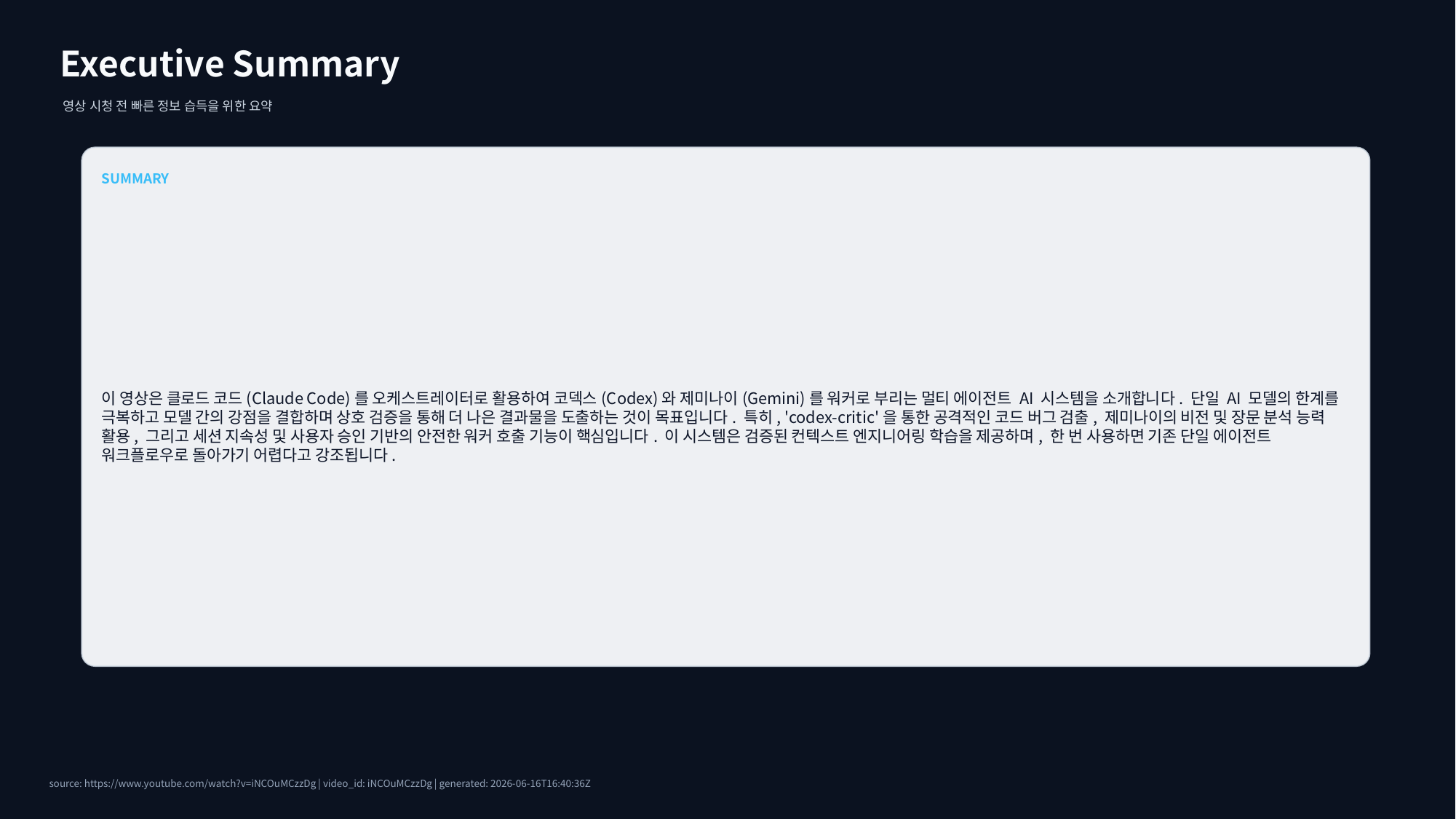

Executive Summary
영상 시청 전 빠른 정보 습득을 위한 요약

SUMMARY
이 영상은 클로드 코드(Claude Code)를 오케스트레이터로 활용하여 코덱스(Codex)와 제미나이(Gemini)를 워커로 부리는 멀티 에이전트 AI 시스템을 소개합니다. 단일 AI 모델의 한계를 극복하고 모델 간의 강점을 결합하며 상호 검증을 통해 더 나은 결과물을 도출하는 것이 목표입니다. 특히, 'codex-critic'을 통한 공격적인 코드 버그 검출, 제미나이의 비전 및 장문 분석 능력 활용, 그리고 세션 지속성 및 사용자 승인 기반의 안전한 워커 호출 기능이 핵심입니다. 이 시스템은 검증된 컨텍스트 엔지니어링 학습을 제공하며, 한 번 사용하면 기존 단일 에이전트 워크플로우로 돌아가기 어렵다고 강조됩니다.
source: https://www.youtube.com/watch?v=iNCOuMCzzDg | video_id: iNCOuMCzzDg | generated: 2026-06-16T16:40:36Z